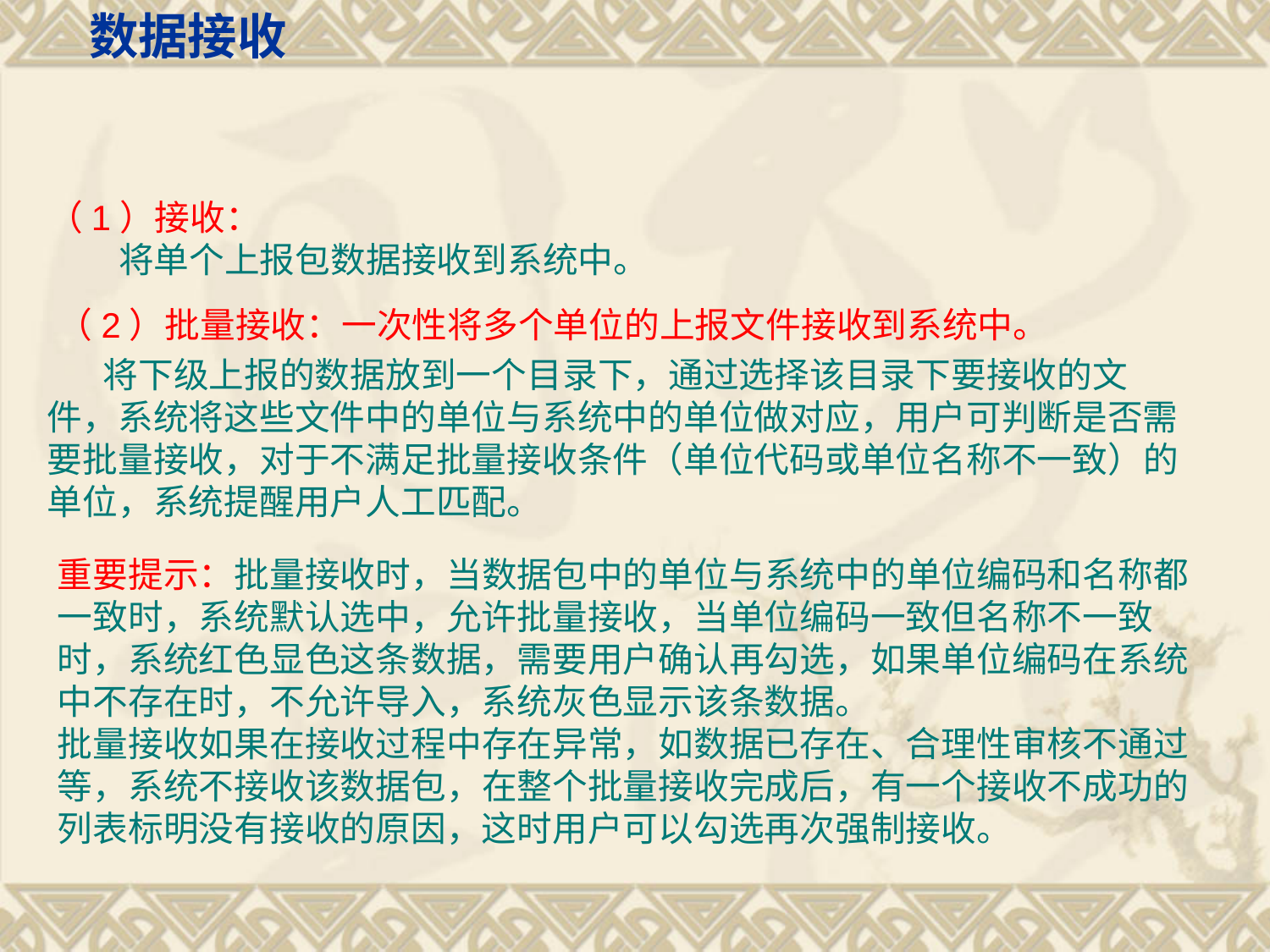

数据接收
（1）接收：
        将单个上报包数据接收到系统中。
（2）批量接收：一次性将多个单位的上报文件接收到系统中。
      将下级上报的数据放到一个目录下，通过选择该目录下要接收的文件，系统将这些文件中的单位与系统中的单位做对应，用户可判断是否需要批量接收，对于不满足批量接收条件（单位代码或单位名称不一致）的单位，系统提醒用户人工匹配。
重要提示：批量接收时，当数据包中的单位与系统中的单位编码和名称都一致时，系统默认选中，允许批量接收，当单位编码一致但名称不一致时，系统红色显色这条数据，需要用户确认再勾选，如果单位编码在系统中不存在时，不允许导入，系统灰色显示该条数据。
批量接收如果在接收过程中存在异常，如数据已存在、合理性审核不通过等，系统不接收该数据包，在整个批量接收完成后，有一个接收不成功的列表标明没有接收的原因，这时用户可以勾选再次强制接收。